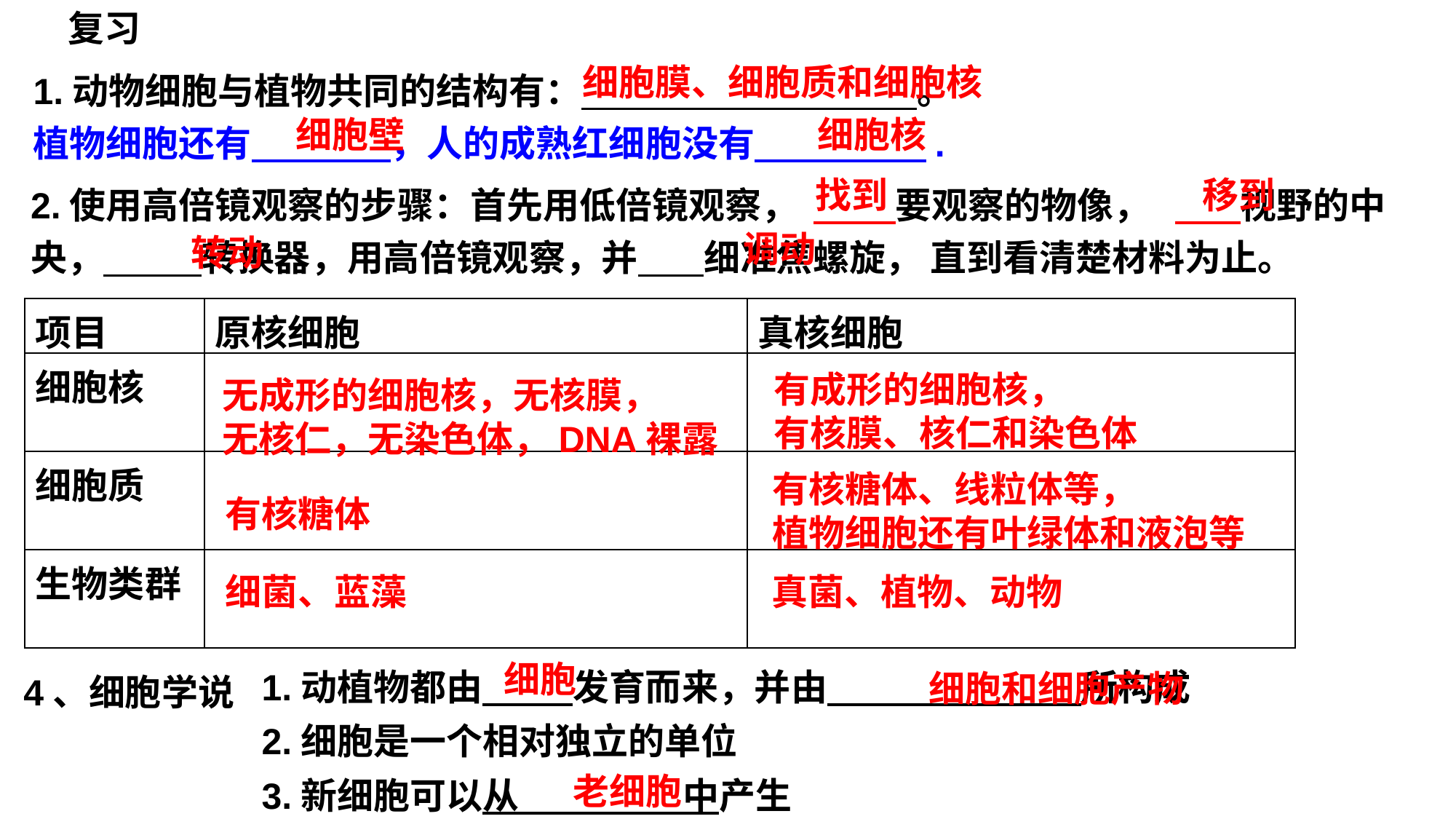

复习
1.动物细胞与植物共同的结构有：                                         。
植物细胞还有                 ，人的成熟红细胞没有                     .
细胞膜、细胞质和细胞核
细胞壁
细胞核
移到
 找到
2.使用高倍镜观察的步骤：首先用低倍镜观察，            要观察的物像，           视野的中央，            转换器，用高倍镜观察，并        细准焦螺旋， 直到看清楚材料为止。
调动
转动
| 项目 | 原核细胞 | 真核细胞 |
| --- | --- | --- |
| 细胞核 |  |  |
| 细胞质 |  |  |
| 生物类群 |  |  |
有成形的细胞核，
有核膜、核仁和染色体
无成形的细胞核，无核膜，
无核仁，无染色体，DNA裸露
有核糖体、线粒体等，
植物细胞还有叶绿体和液泡等
有核糖体
细菌、蓝藻
真菌、植物、动物
1.动植物都由           发育而来，并由                               所构成
细胞
4、细胞学说
细胞和细胞产物
2.细胞是一个相对独立的单位
3.新细胞可以从                    中产生
老细胞